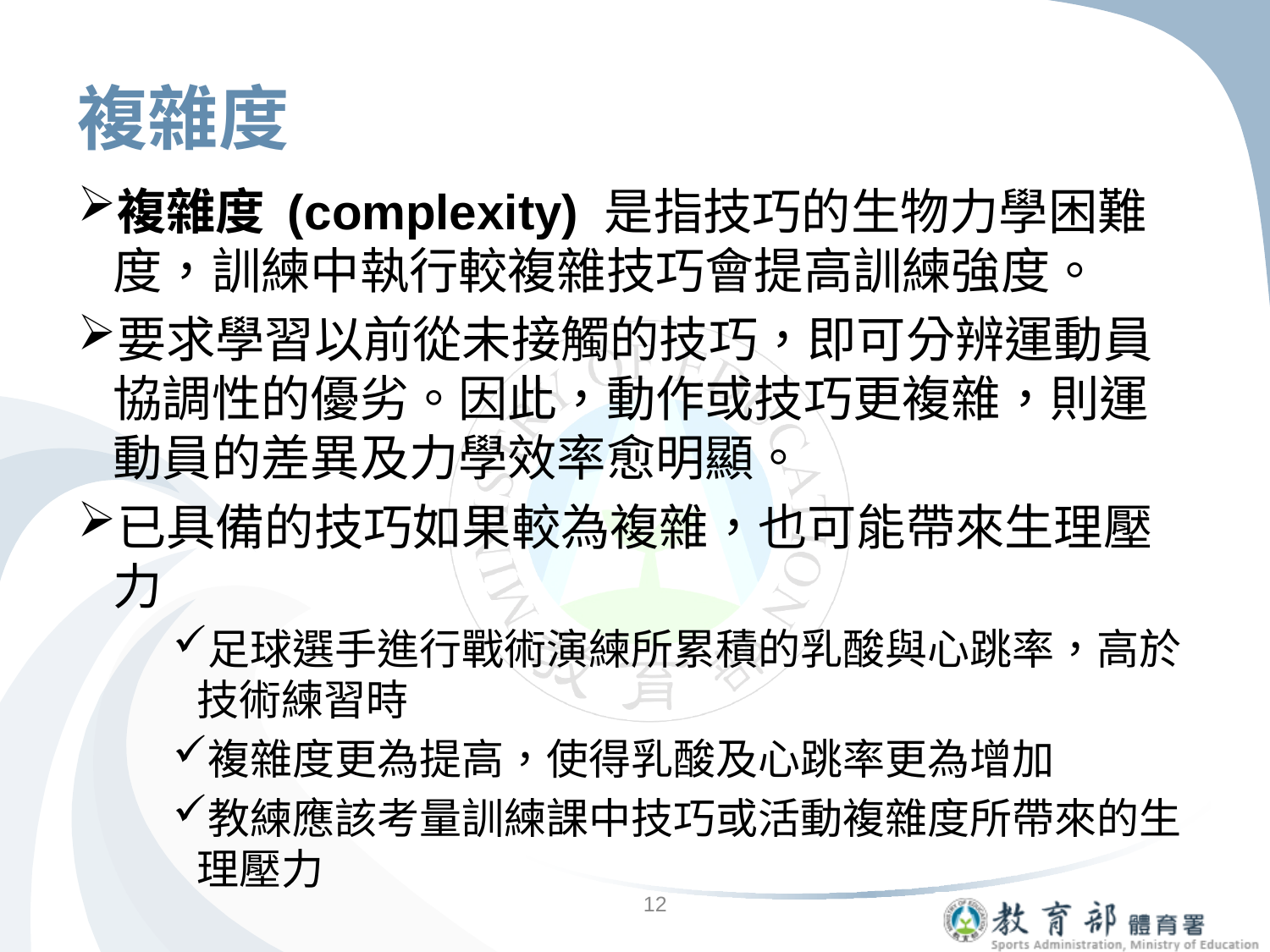

# 複雜度
複雜度 (complexity) 是指技巧的生物力學困難度，訓練中執行較複雜技巧會提高訓練強度。
要求學習以前從未接觸的技巧，即可分辨運動員協調性的優劣。因此，動作或技巧更複雜，則運動員的差異及力學效率愈明顯。
已具備的技巧如果較為複雜，也可能帶來生理壓力
足球選手進行戰術演練所累積的乳酸與心跳率，高於技術練習時
複雜度更為提高，使得乳酸及心跳率更為增加
教練應該考量訓練課中技巧或活動複雜度所帶來的生理壓力
12